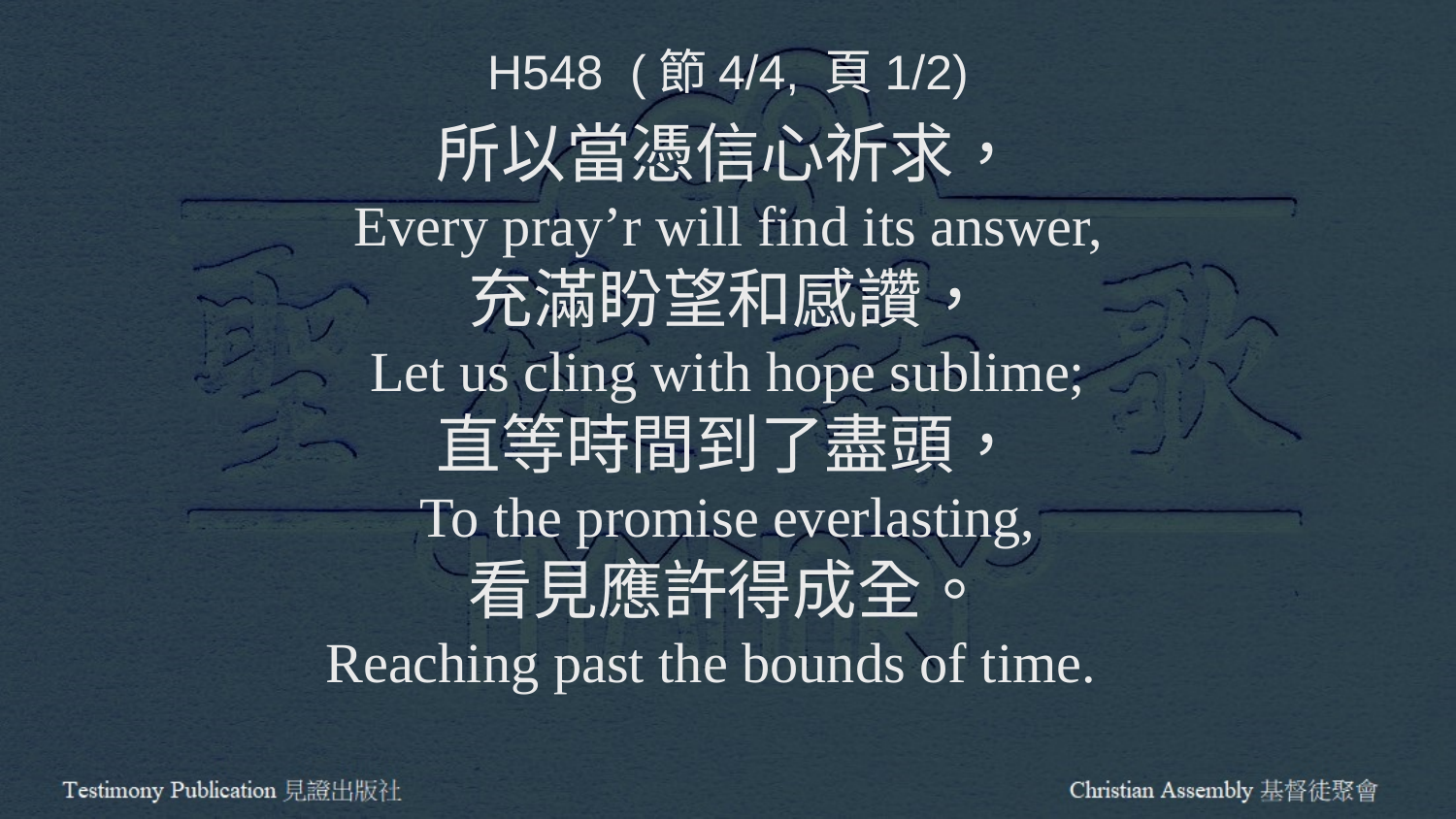

H548  (節4/4, 頁1/2)
所以當憑信心祈求，
Every pray’r will find its answer,
充滿盼望和感讚，
Let us cling with hope sublime;
直等時間到了盡頭，
To the promise everlasting,
看見應許得成全。
Reaching past the bounds of time.